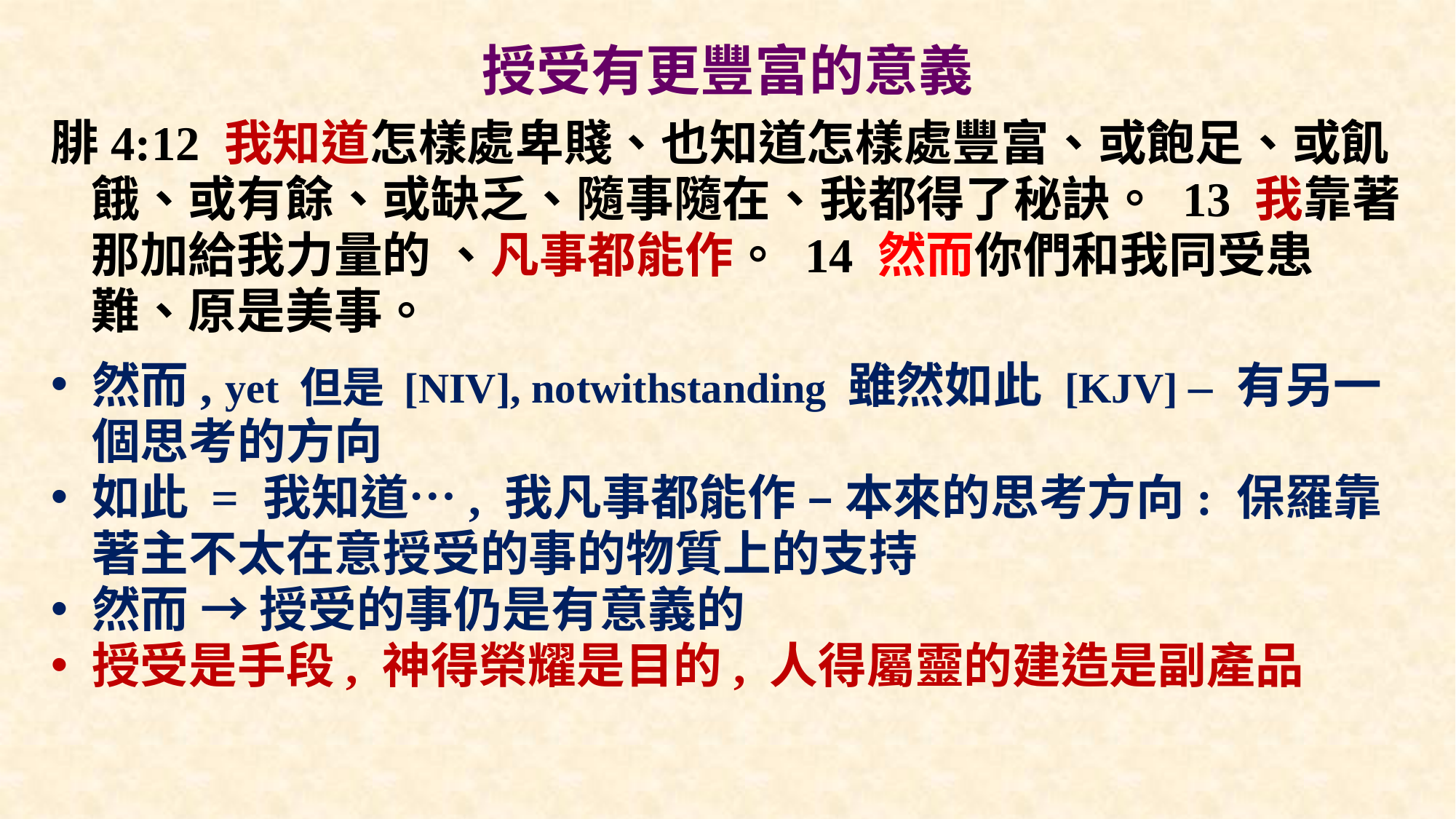

# 授受有更豐富的意義
腓4:12 我知道怎樣處卑賤、也知道怎樣處豐富、或飽足、或飢餓、或有餘、或缺乏、隨事隨在、我都得了秘訣。 13 我靠著那加給我力量的 、凡事都能作。 14 然而你們和我同受患難、原是美事。
然而, yet 但是 [NIV], notwithstanding 雖然如此 [KJV] – 有另一個思考的方向
如此 = 我知道…, 我凡事都能作 – 本來的思考方向: 保羅靠著主不太在意授受的事的物質上的支持
然而 → 授受的事仍是有意義的
授受是手段, 神得榮耀是目的, 人得屬靈的建造是副產品